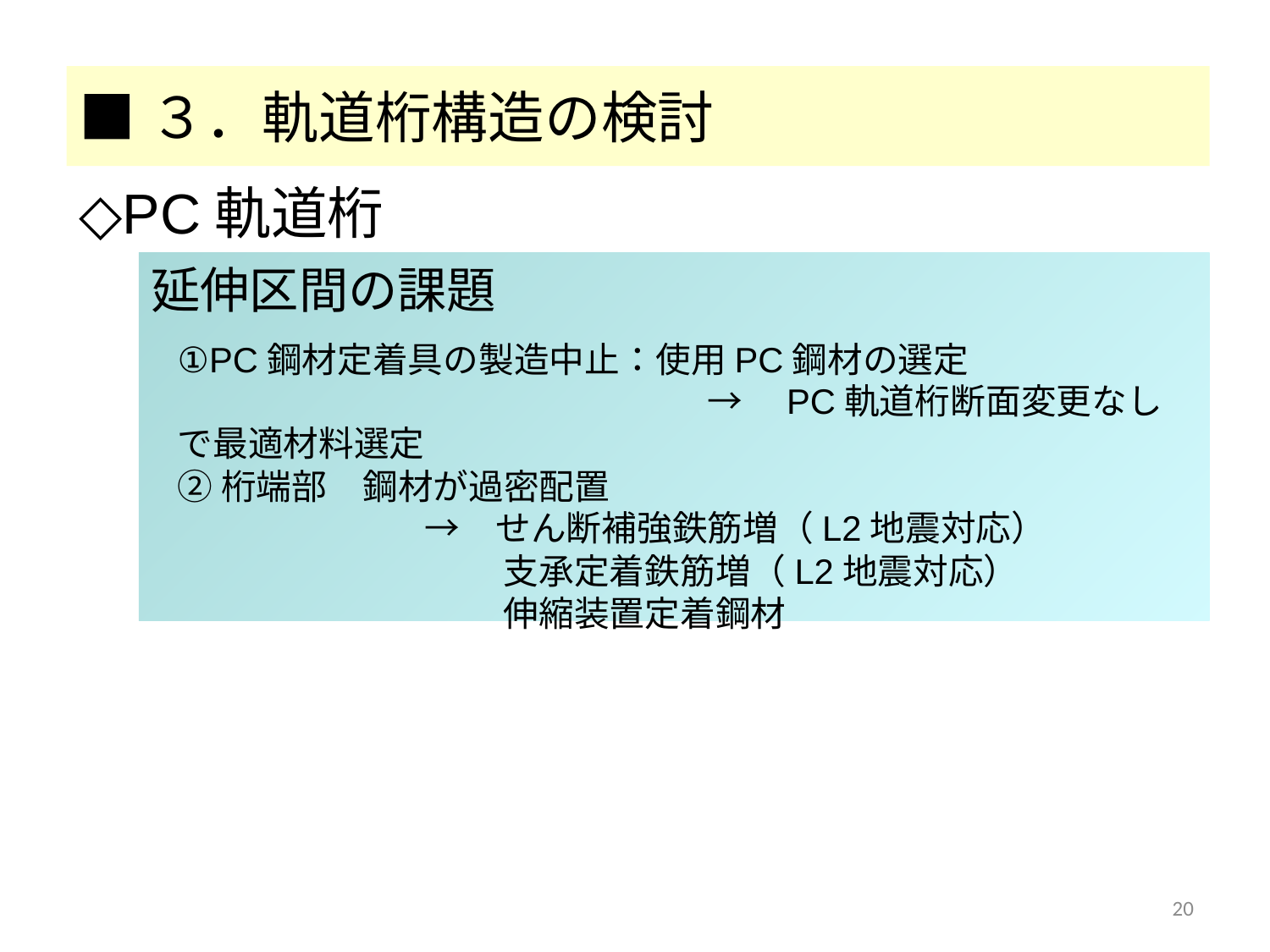

■３．軌道桁構造の検討
◇PC軌道桁

延伸区間の課題
①PC鋼材定着具の製造中止：使用PC鋼材の選定
　　　　　　　　　　　　　　　→　PC軌道桁断面変更なしで最適材料選定
②桁端部　鋼材が過密配置
　　　　　　　→　せん断補強鉄筋増（L2地震対応）
　　　　　　　　　 支承定着鉄筋増（L2地震対応）
　　　　　　　　　 伸縮装置定着鋼材
20